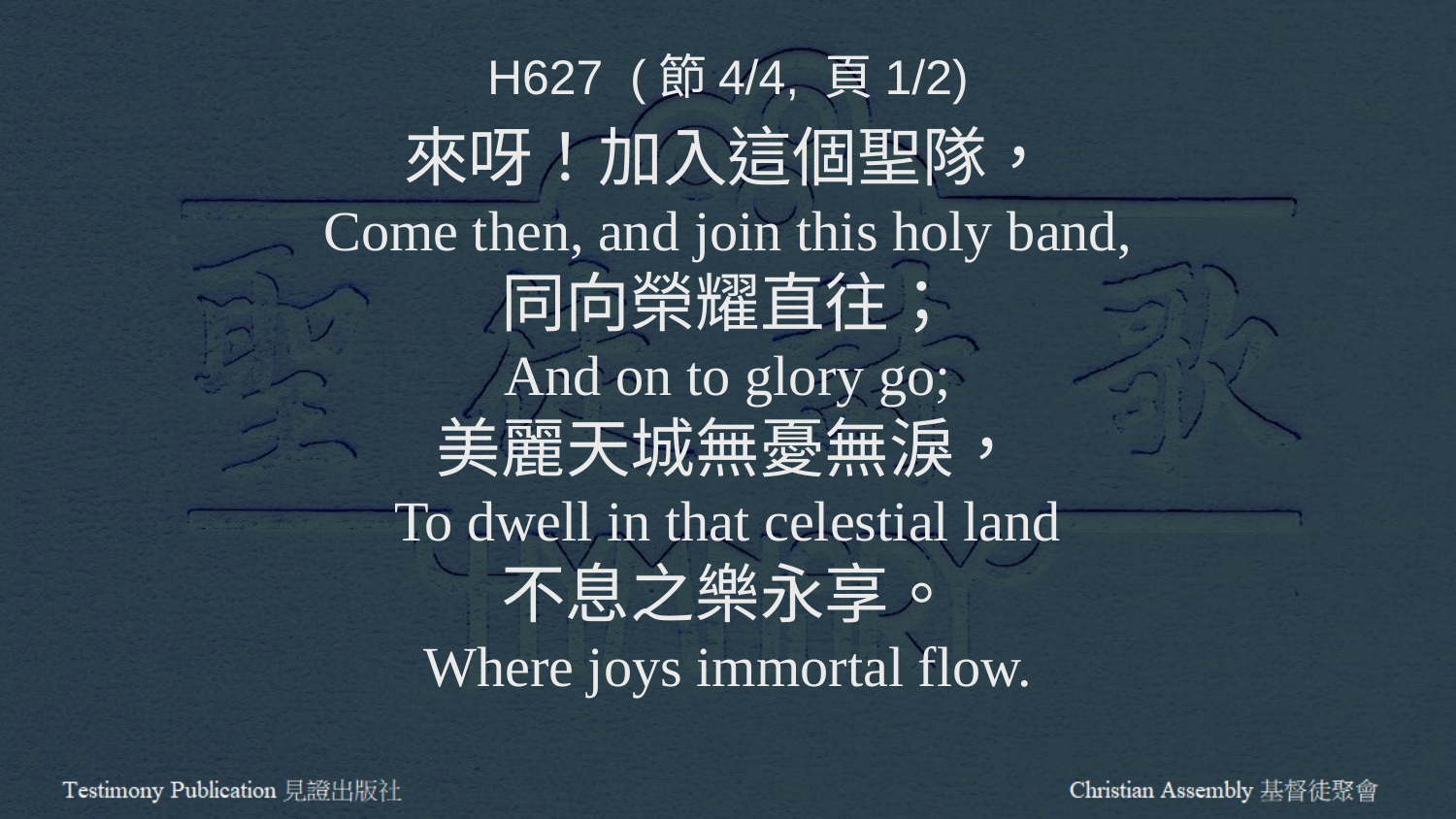

H627  (節4/4, 頁1/2)
來呀！加入這個聖隊，
Come then, and join this holy band,
同向榮耀直往；
And on to glory go;
美麗天城無憂無淚，
To dwell in that celestial land
不息之樂永享。
Where joys immortal flow.